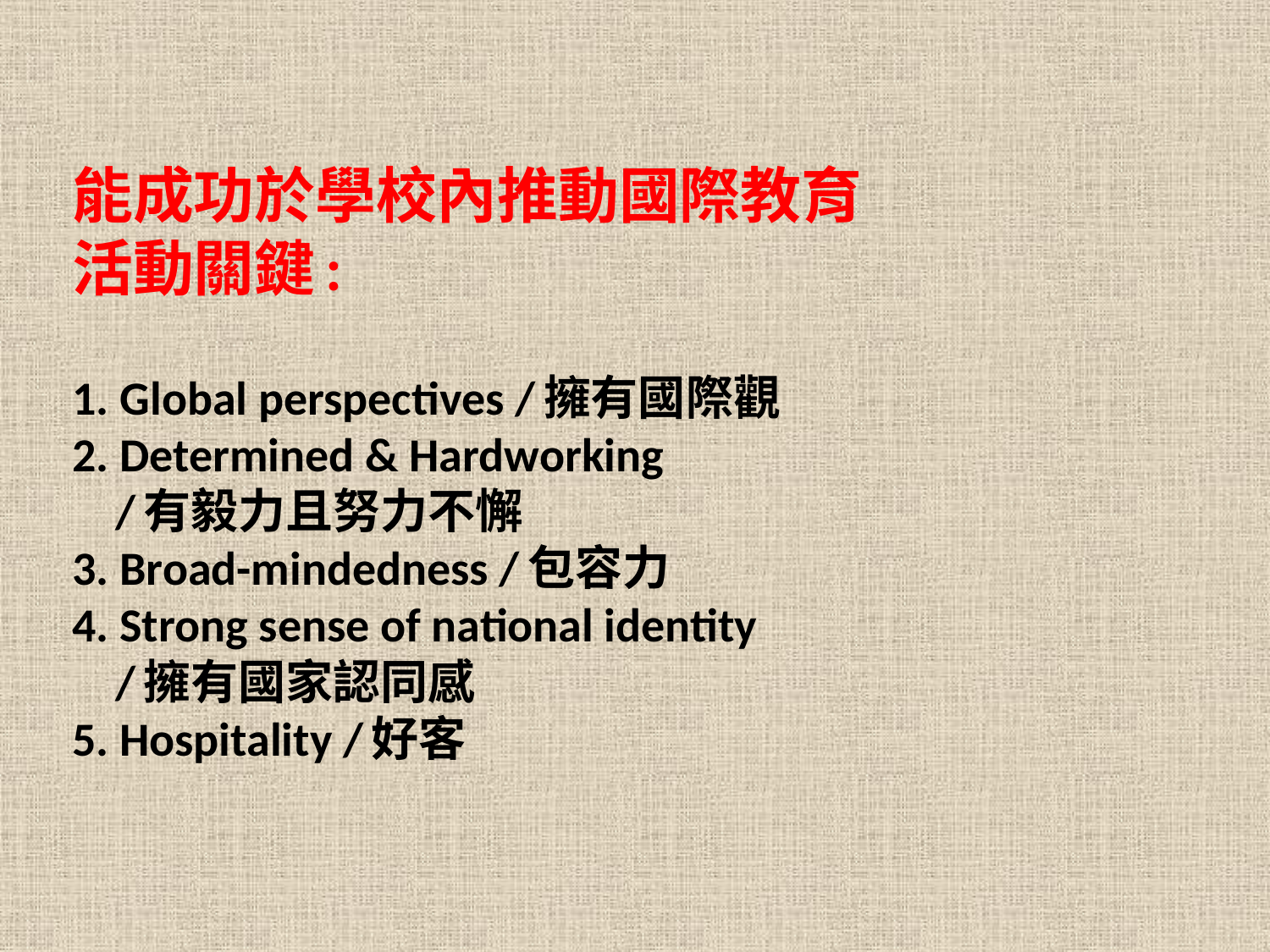

# 能成功於學校內推動國際教育 活動關鍵: 1. Global perspectives /擁有國際觀 2. Determined & Hardworking /有毅力且努力不懈 3. Broad-mindedness /包容力 4. Strong sense of national identity /擁有國家認同感 5. Hospitality /好客